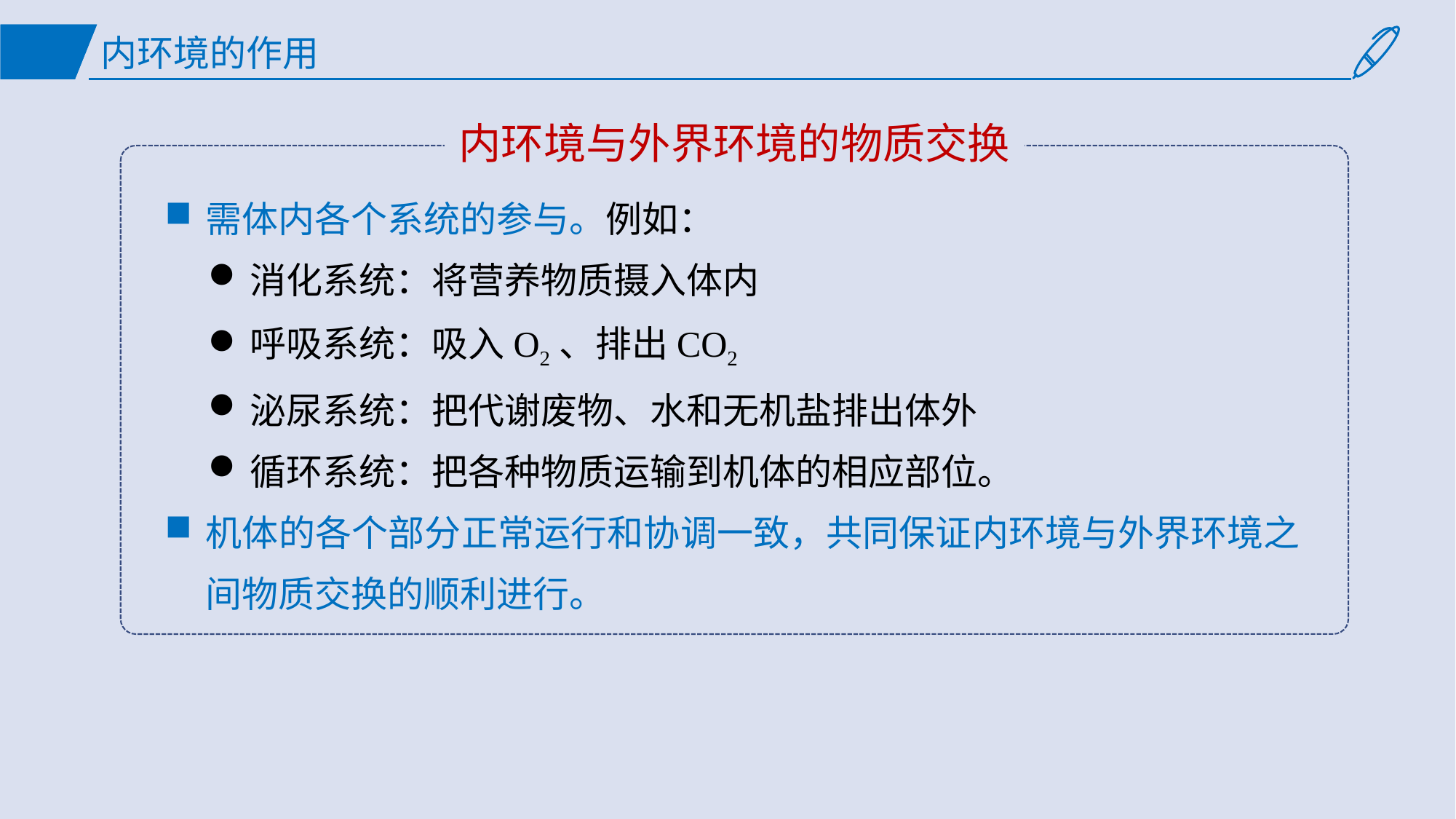

内环境的作用

内环境与外界环境的物质交换

需体内各个系统的参与。例如：
消化系统：将营养物质摄入体内
呼吸系统：吸入O2、排出CO2
泌尿系统：把代谢废物、水和无机盐排出体外
循环系统：把各种物质运输到机体的相应部位。
机体的各个部分正常运行和协调一致，共同保证内环境与外界环境之间物质交换的顺利进行。